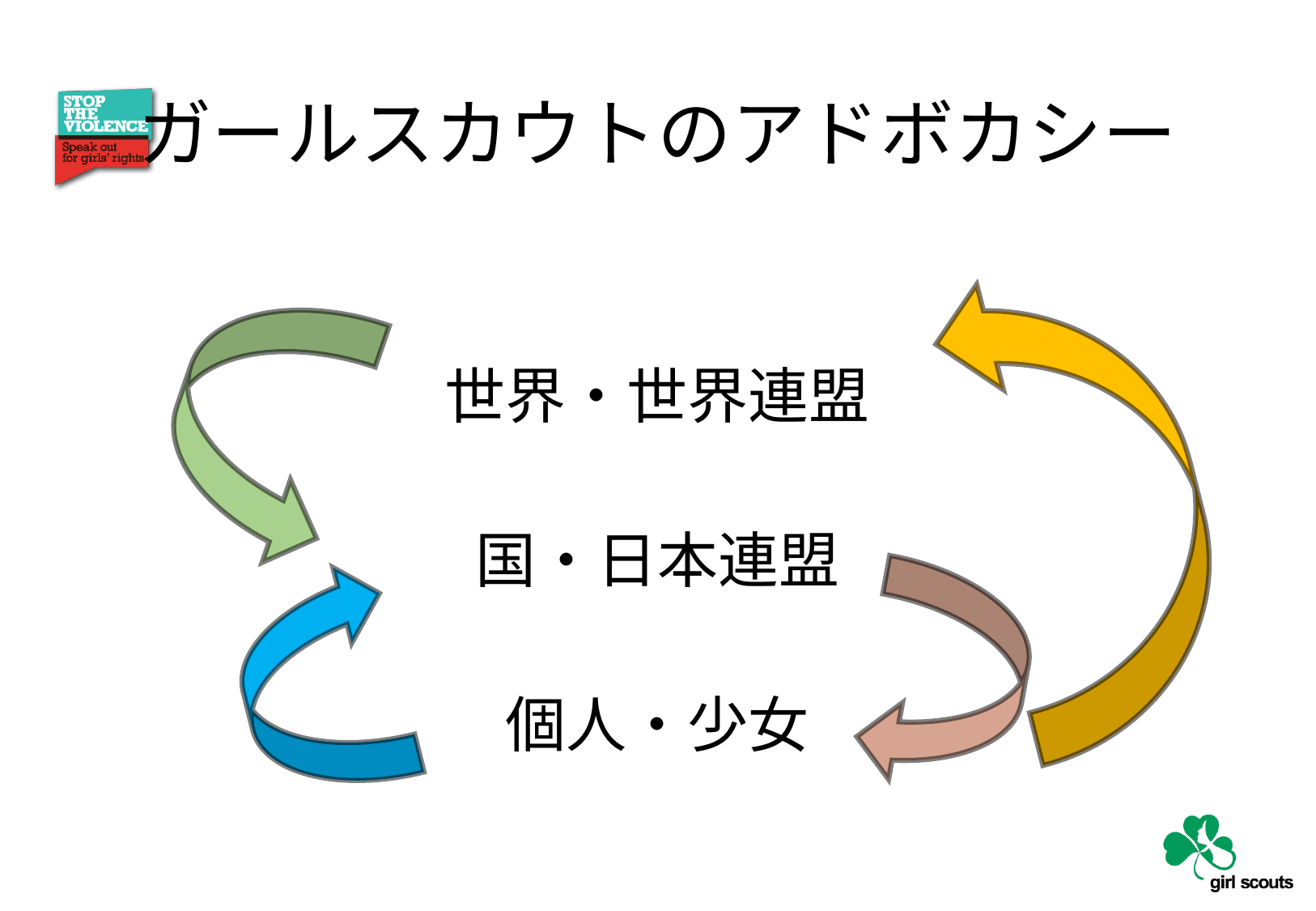

# ガールスカウトのアドボカシー
世界・世界連盟

国・日本連盟

個人・少女